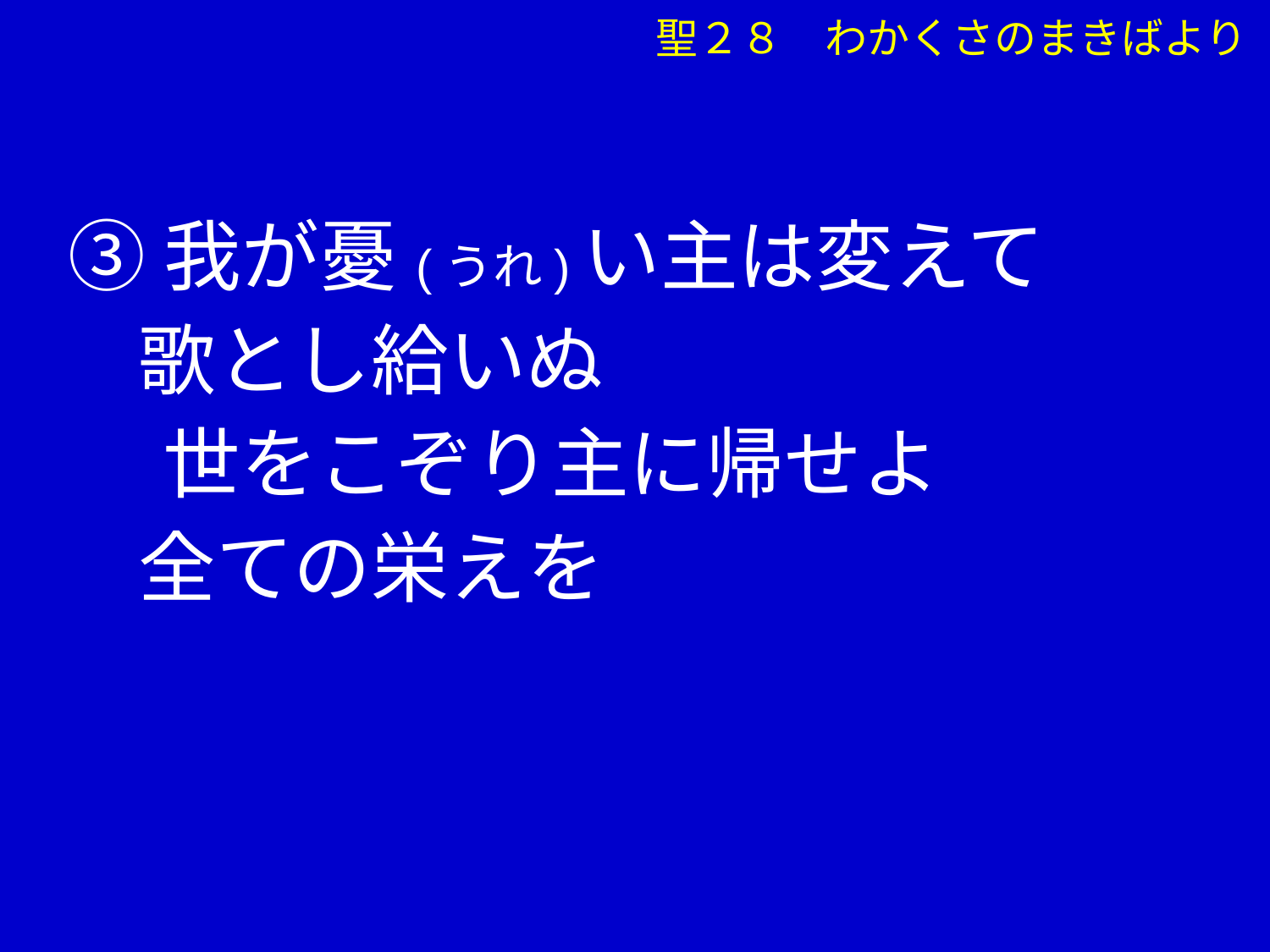

聖２８　わかくさのまきばより
③我が憂(うれ)い主は変えて
   歌とし給いぬ
　 世をこぞり主に帰せよ
   全ての栄えを